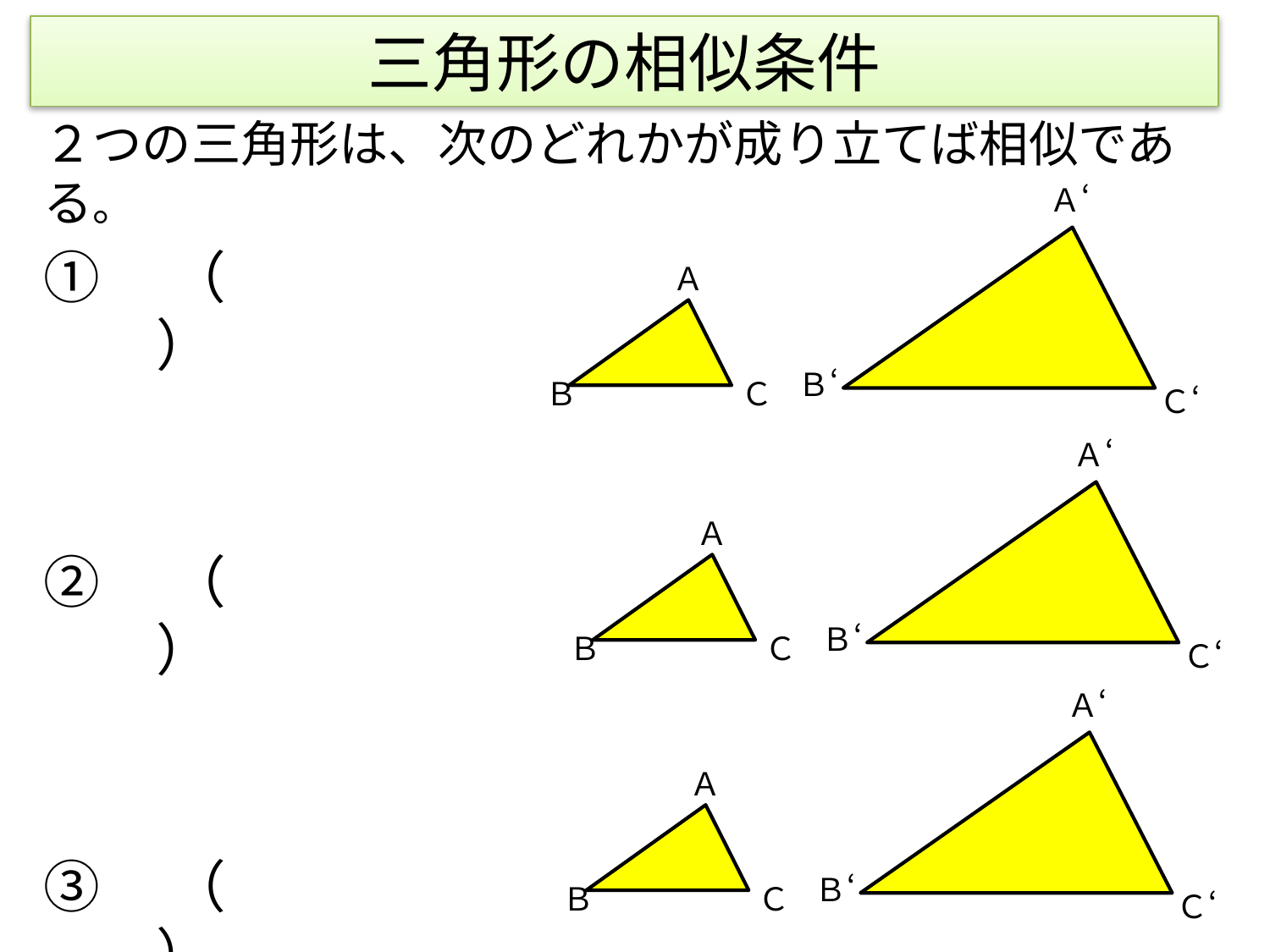

# 三角形の相似条件
２つの三角形は、次のどれかが成り立てば相似である。
①　（　　　　　　　　　　　　　　　　　　　）

②　（　　　　　　　　　　　　　　　　　　　）

③　（　　　　　　　　　　　　　　　　　　　）

Ａ‘

Ｂ‘
Ｃ‘
Ａ

Ｂ
Ｃ
Ａ‘

Ｂ‘
Ｃ‘
Ａ

Ｂ
Ｃ
Ａ‘

Ｂ‘
Ｃ‘
Ａ

Ｂ
Ｃ